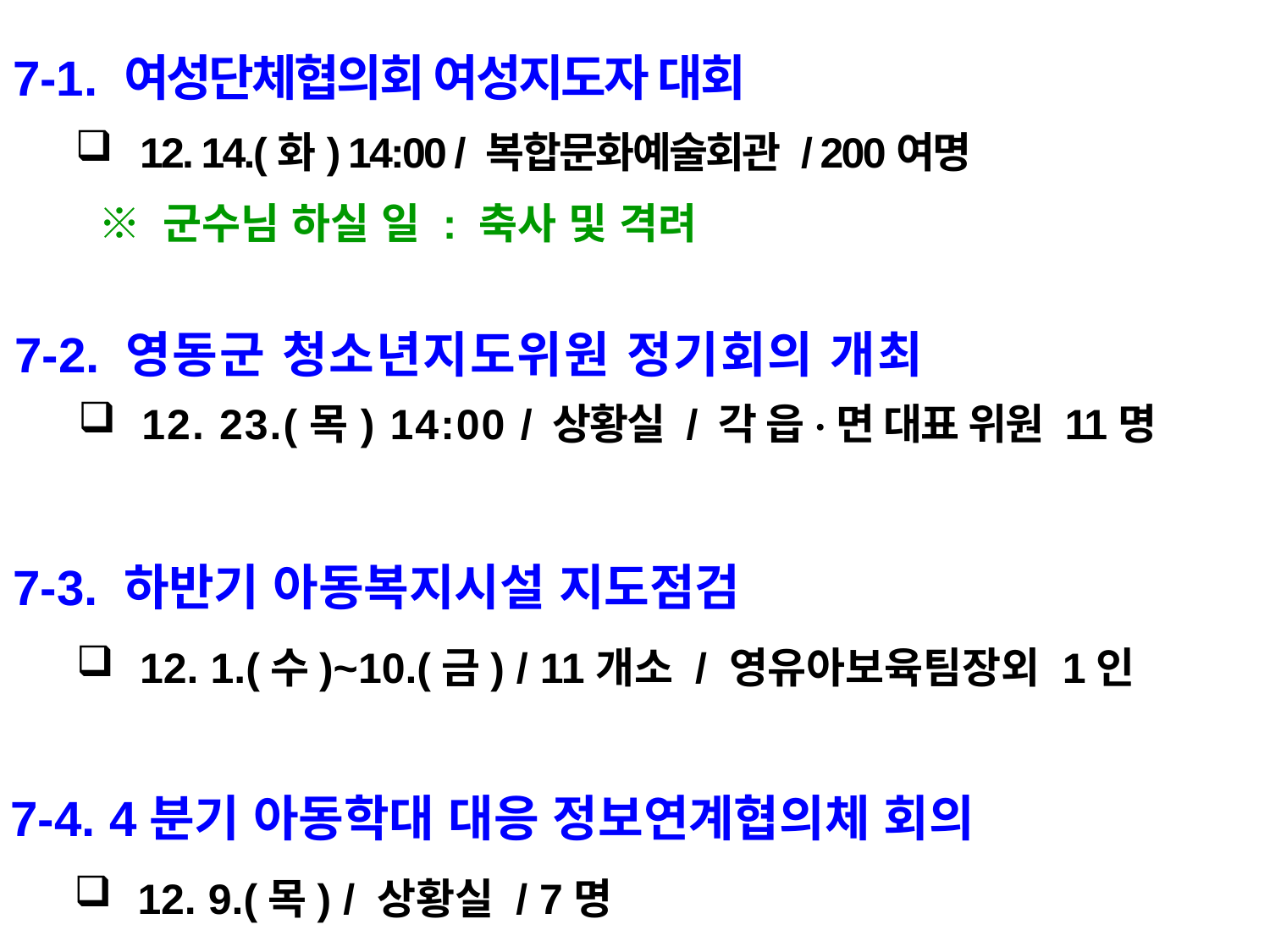

7-1. 여성단체협의회 여성지도자 대회
12. 14.(화) 14:00 / 복합문화예술회관 / 200여명
  ※ 군수님 하실 일 : 축사 및 격려

7-2. 영동군 청소년지도위원 정기회의 개최
12. 23.(목) 14:00 / 상황실 / 각 읍‧면 대표 위원 11명
7-3. 하반기 아동복지시설 지도점검
12. 1.(수)~10.(금) / 11개소 / 영유아보육팀장외 1인

7-4. 4분기 아동학대 대응 정보연계협의체 회의
12. 9.(목) / 상황실 / 7명